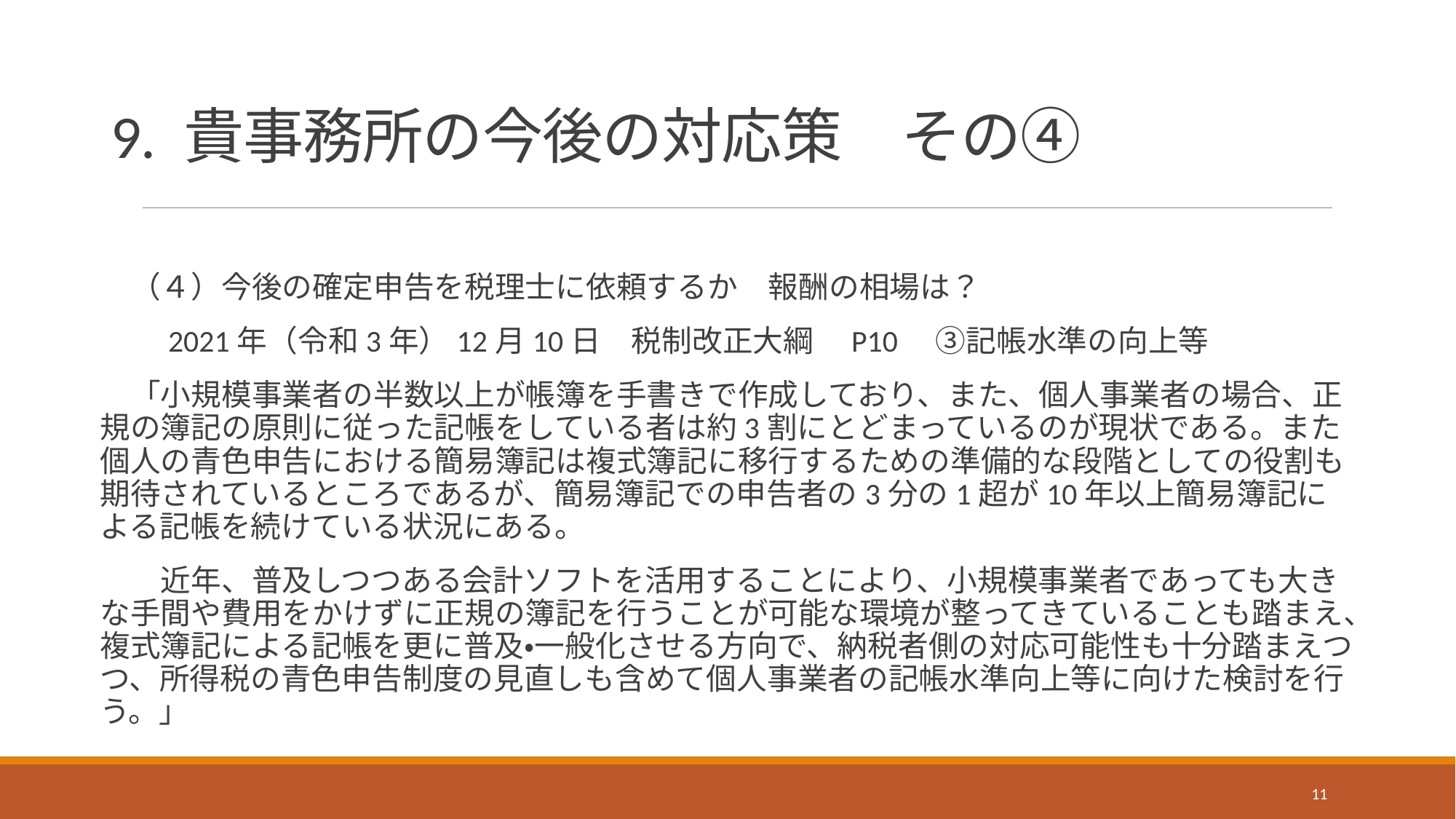

# 9. 貴事務所の今後の対応策　その④

　（４）今後の確定申告を税理士に依頼するか　報酬の相場は？
　　2021年（令和3年）12月10日　税制改正大綱　P10　③記帳水準の向上等
　「小規模事業者の半数以上が帳簿を手書きで作成しており、また、個人事業者の場合、正規の簿記の原則に従った記帳をしている者は約3割にとどまっているのが現状である。また個人の青色申告における簡易簿記は複式簿記に移行するための準備的な段階としての役割も期待されているところであるが、簡易簿記での申告者の3分の1超が10年以上簡易簿記による記帳を続けている状況にある。
　　近年、普及しつつある会計ソフトを活用することにより、小規模事業者であっても大きな手間や費用をかけずに正規の簿記を行うことが可能な環境が整ってきていることも踏まえ、複式簿記による記帳を更に普及・一般化させる方向で、納税者側の対応可能性も十分踏まえつつ、所得税の青色申告制度の見直しも含めて個人事業者の記帳水準向上等に向けた検討を行う。」

11